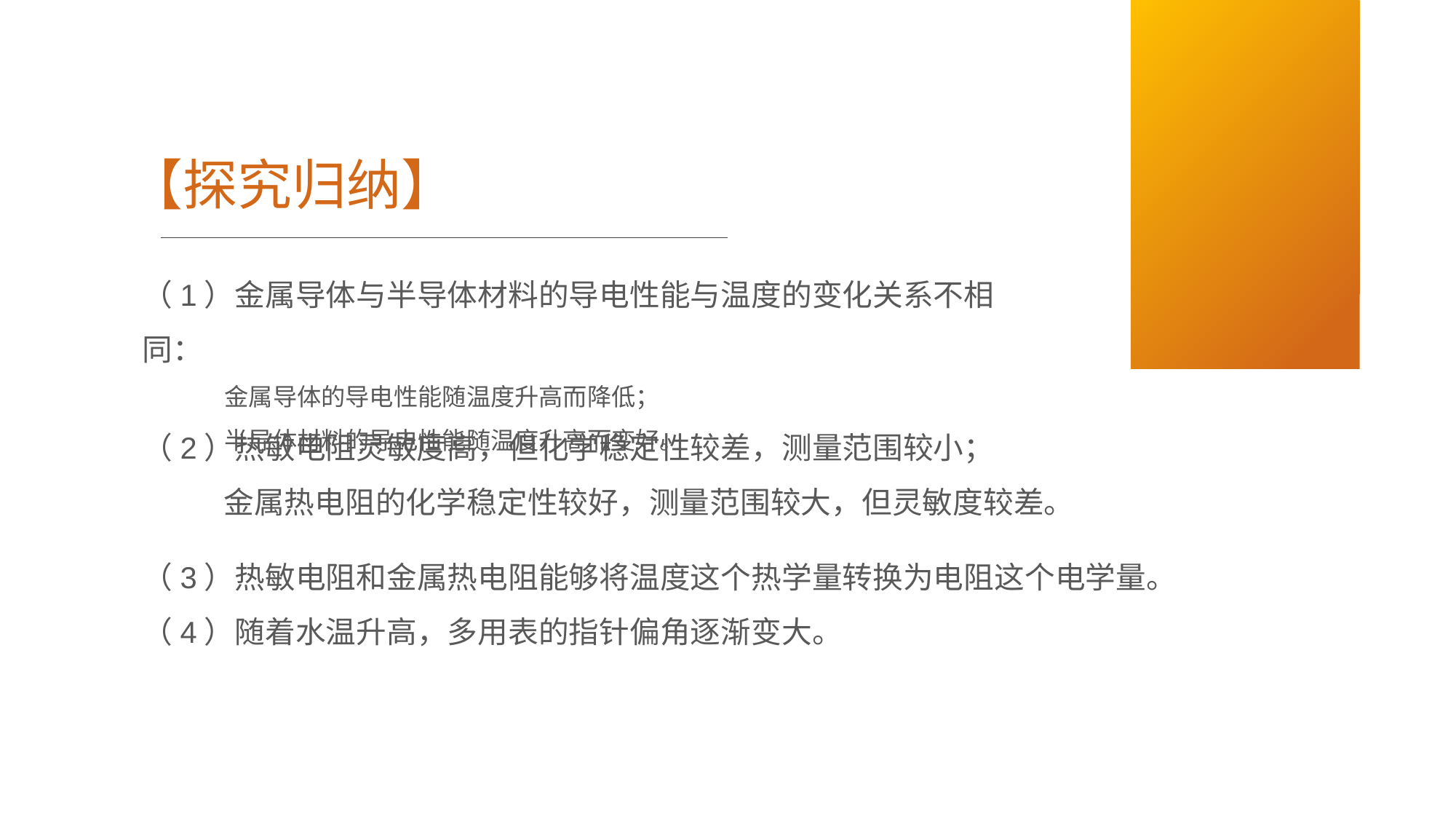

BY YUSHEN
【探究归纳】
（1）金属导体与半导体材料的导电性能与温度的变化关系不相同：
              金属导体的导电性能随温度升高而降低；
              半导体材料的导电性能随温度升高而变好。
（2）热敏电阻灵敏度高，但化学稳定性较差，测量范围较小；
           金属热电阻的化学稳定性较好，测量范围较大，但灵敏度较差。
（3）热敏电阻和金属热电阻能够将温度这个热学量转换为电阻这个电学量。
（4）随着水温升高，多用表的指针偏角逐渐变大。